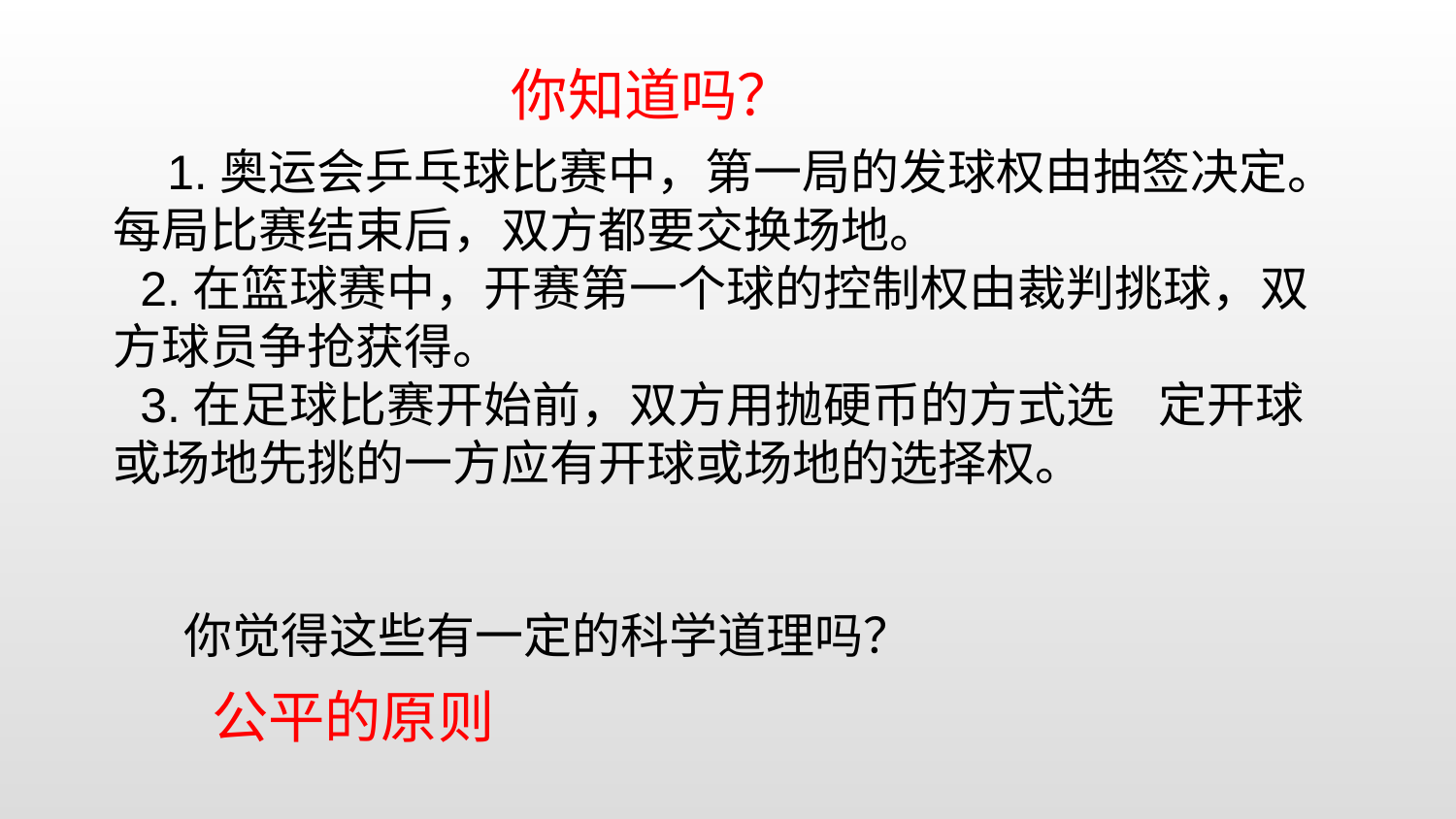

你知道吗？
    1.奥运会乒乓球比赛中，第一局的发球权由抽签决定。每局比赛结束后，双方都要交换场地。
  2.在篮球赛中，开赛第一个球的控制权由裁判挑球，双方球员争抢获得。
  3.在足球比赛开始前，双方用抛硬币的方式选    定开球或场地先挑的一方应有开球或场地的选择权。
 你觉得这些有一定的科学道理吗？
公平的原则